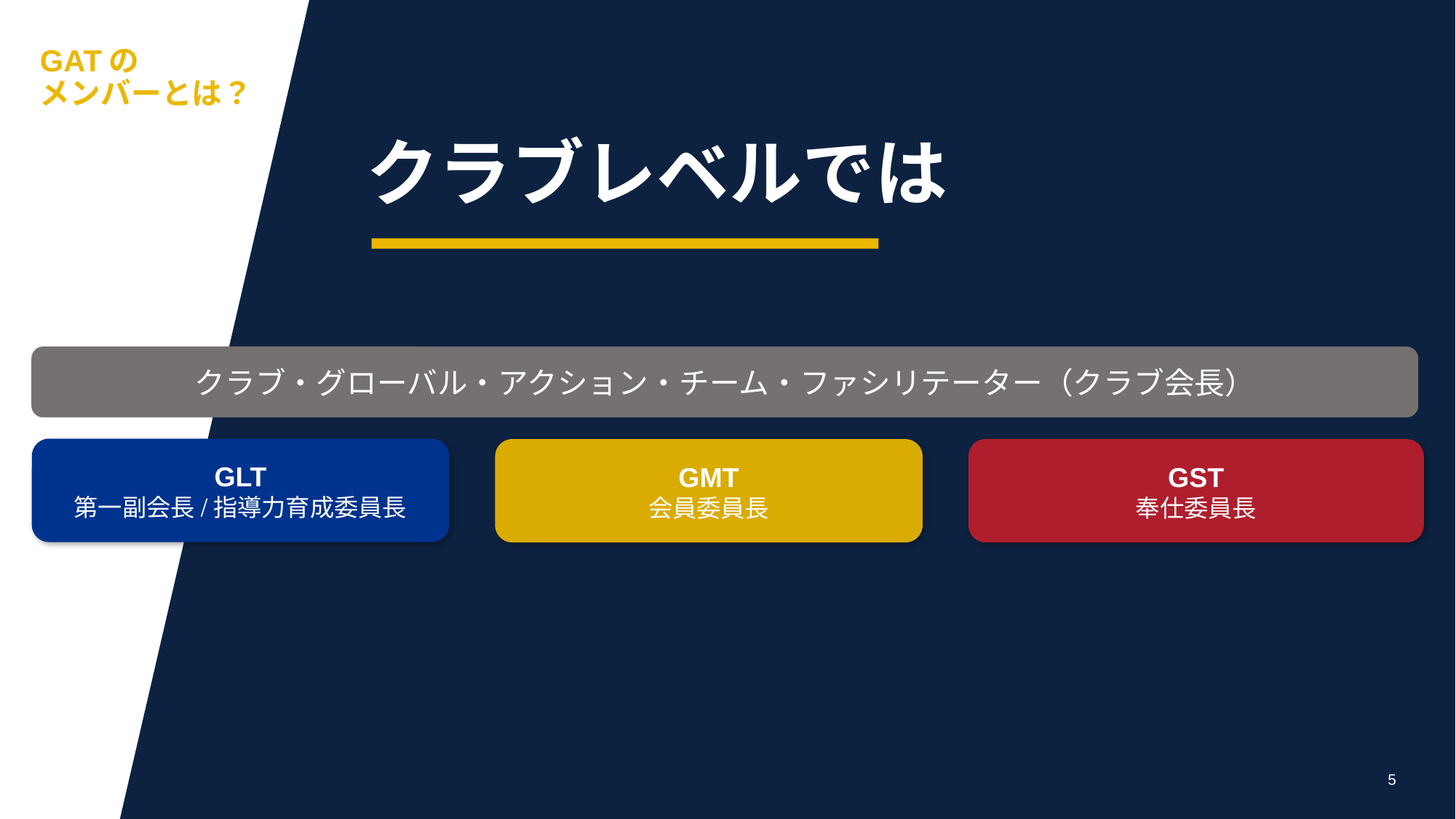

GATの
メンバーとは？
クラブレベルでは
クラブ・グローバル・アクション・チーム・ファシリテーター（クラブ会長）
GLT
第一副会長/指導力育成委員長
GST
奉仕委員長
GMT
会員委員長
5